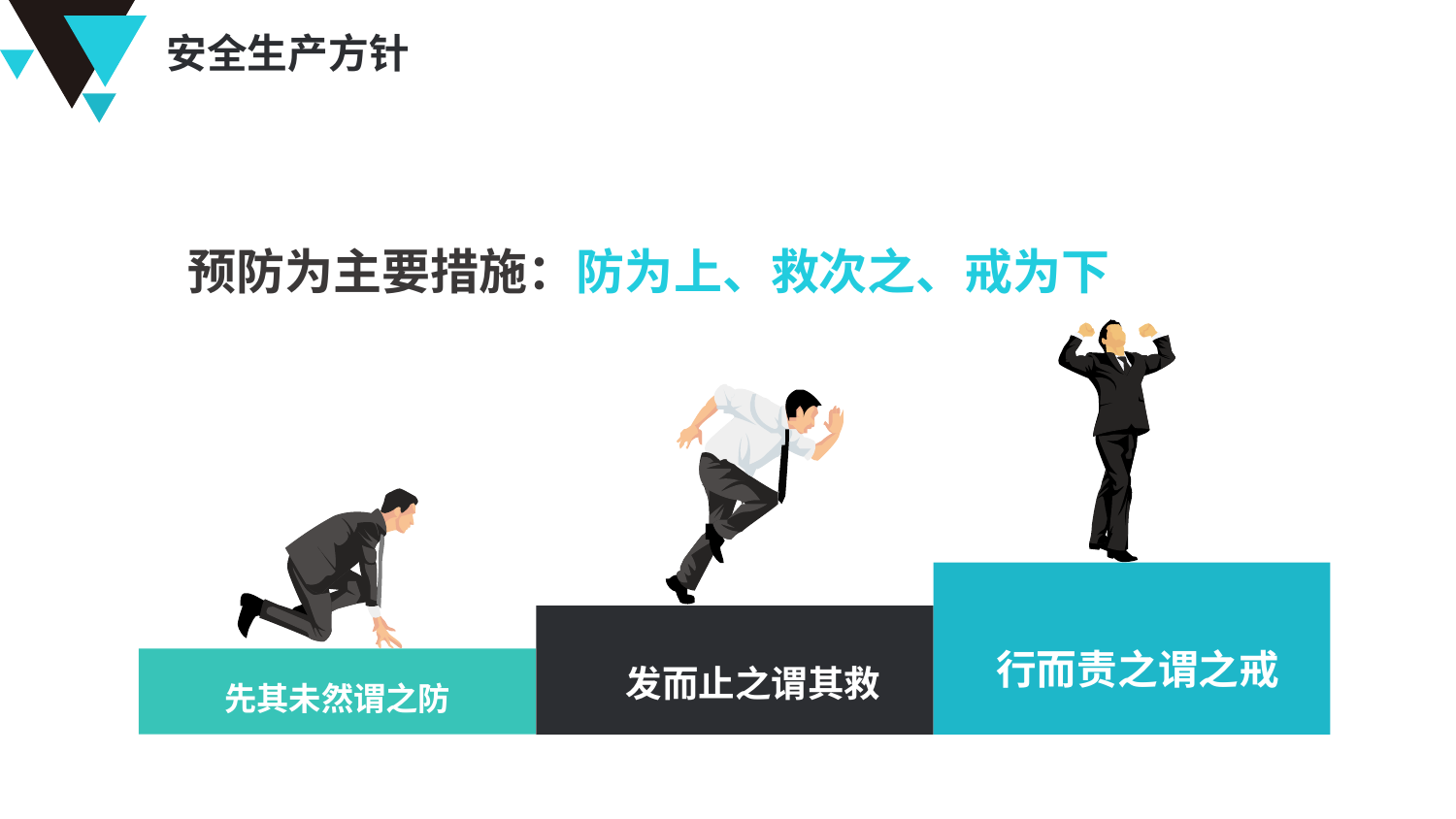

安全生产方针
预防为主要措施：防为上、救次之、戒为下

行而责之谓之戒
发而止之谓其救

先其未然谓之防